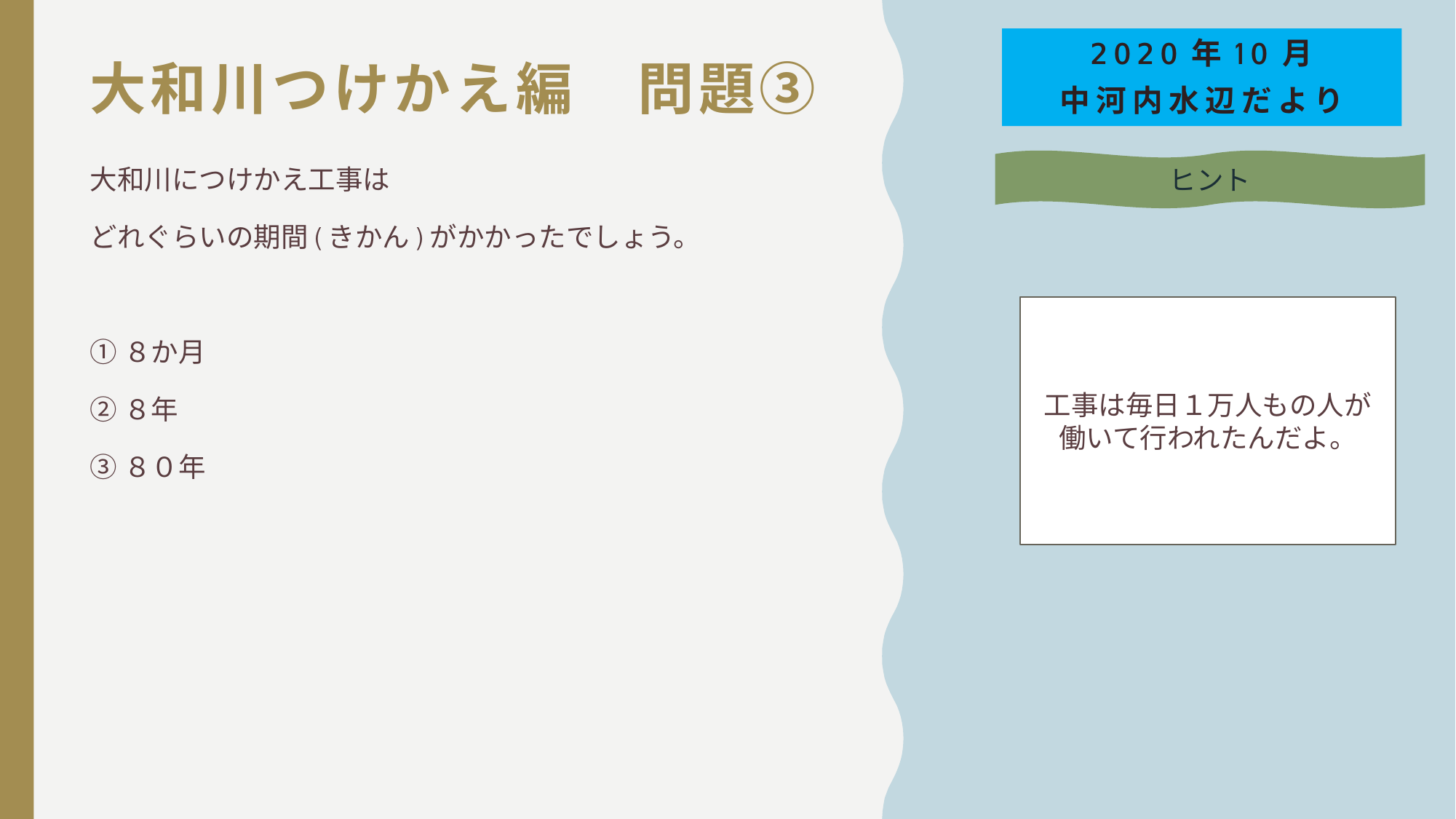

# 大和川つけかえ編　問題③
2020年10月
中河内水辺だより
大和川につけかえ工事は
どれぐらいの期間(きかん)がかかったでしょう。

①８か月
②８年
③８０年

ヒント
工事は毎日１万人もの人が働いて行われたんだよ。